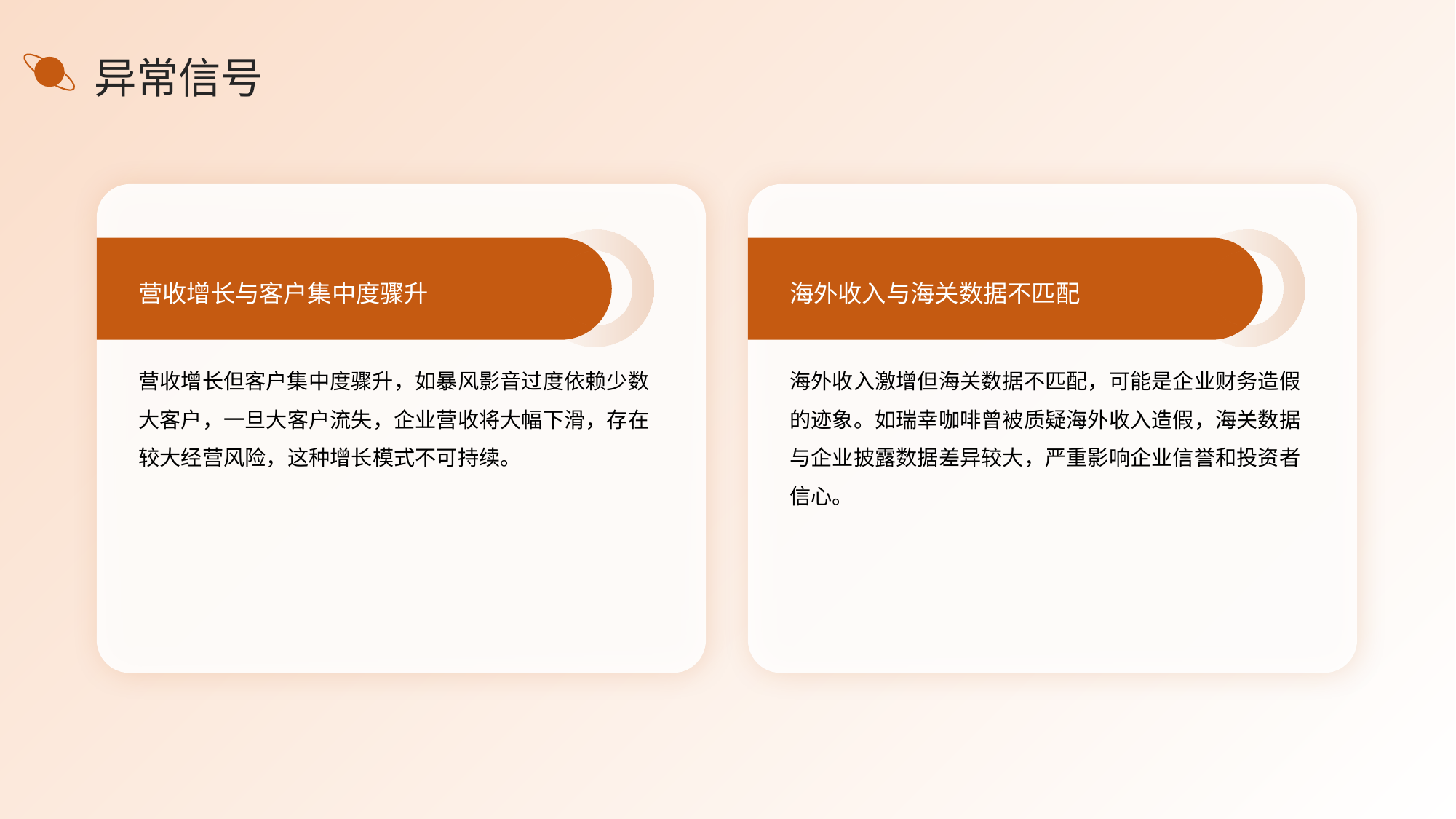

异常信号

营收增长与客户集中度骤升
海外收入与海关数据不匹配
营收增长但客户集中度骤升，如暴风影音过度依赖少数大客户，一旦大客户流失，企业营收将大幅下滑，存在较大经营风险，这种增长模式不可持续。
海外收入激增但海关数据不匹配，可能是企业财务造假的迹象。如瑞幸咖啡曾被质疑海外收入造假，海关数据与企业披露数据差异较大，严重影响企业信誉和投资者信心。